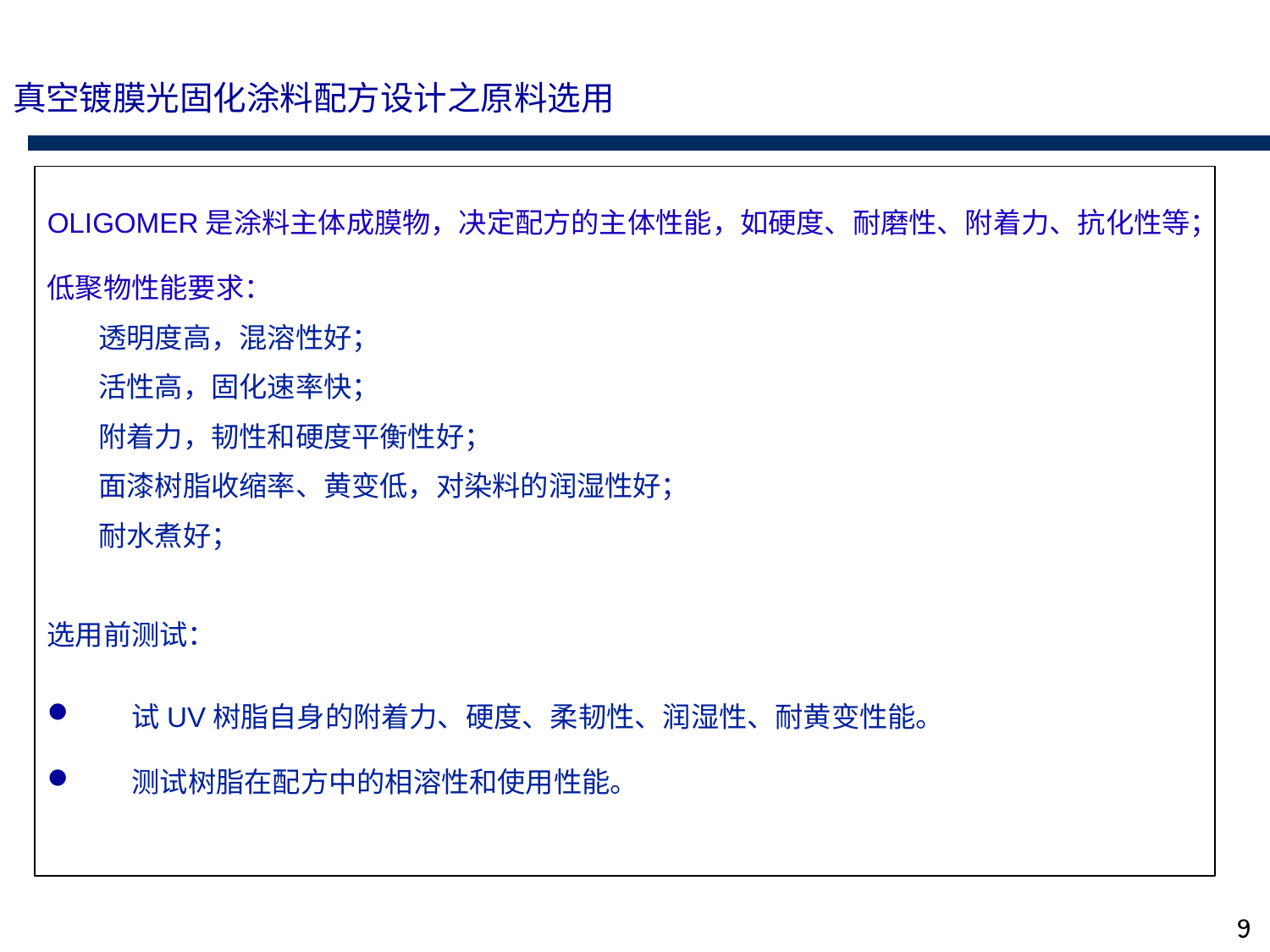

真空镀膜光固化涂料配方设计之原料选用

OLIGOMER是涂料主体成膜物，决定配方的主体性能，如硬度、耐磨性、附着力、抗化性等；

低聚物性能要求：
       透明度高，混溶性好；
       活性高，固化速率快；
       附着力，韧性和硬度平衡性好；
       面漆树脂收缩率、黄变低，对染料的润湿性好；
       耐水煮好；

选用前测试：

试UV树脂自身的附着力、硬度、柔韧性、润湿性、耐黄变性能。

测试树脂在配方中的相溶性和使用性能。